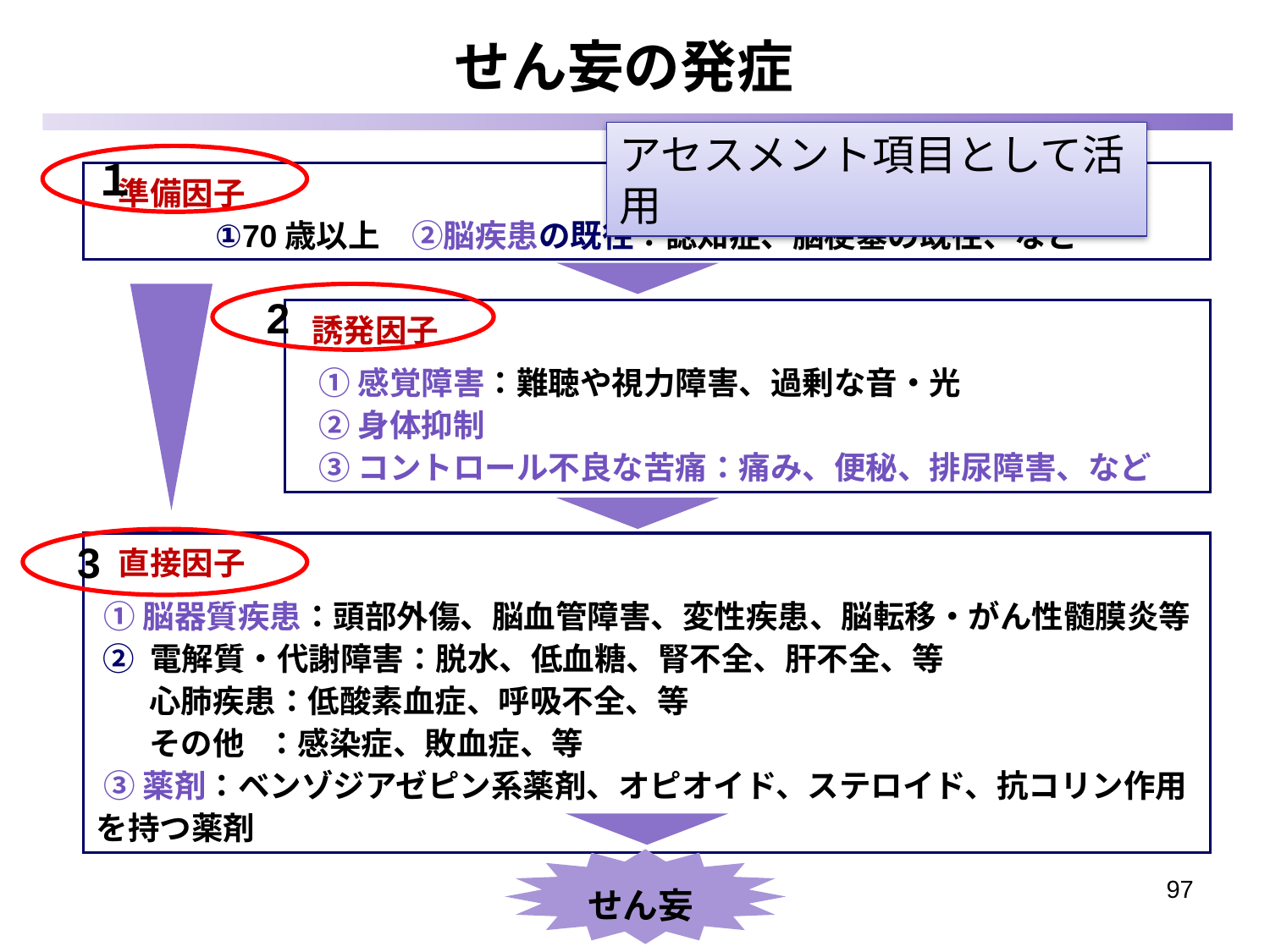

せん妄の発症

アセスメント項目として活用
１
  準備因子
①70歳以上　②脳疾患の既往：認知症、脳梗塞の既往、など

2
 誘発因子
   ①感覚障害：難聴や視力障害、過剰な音・光
   ②身体抑制
   ③コントロール不良な苦痛：痛み、便秘、排尿障害、など

3
  直接因子
 ①脳器質疾患：頭部外傷、脳血管障害、変性疾患、脳転移・がん性髄膜炎等
 ② 電解質・代謝障害：脱水、低血糖、腎不全、肝不全、等
　   心肺疾患：低酸素血症、呼吸不全、等
　   その他   ：感染症、敗血症、等
 ③薬剤：ベンゾジアゼピン系薬剤、オピオイド、ステロイド、抗コリン作用を持つ薬剤

97
せん妄